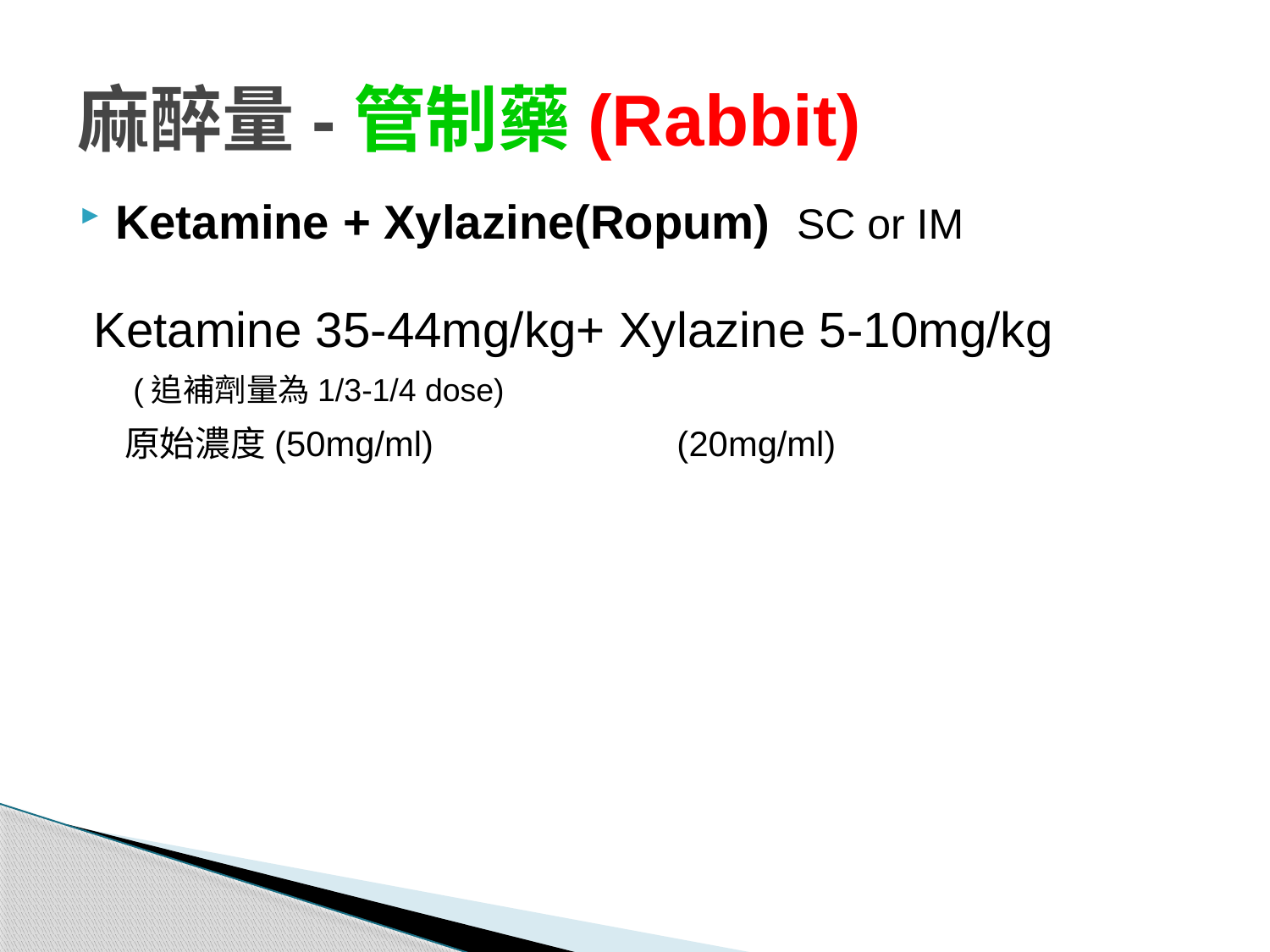

# 麻醉量-管制藥(Rabbit)
Ketamine + Xylazine(Ropum)  SC or IM

 Ketamine 35-44mg/kg+ Xylazine 5-10mg/kg
      (追補劑量為1/3-1/4 dose)
   原始濃度(50mg/ml)                         (20mg/ml)